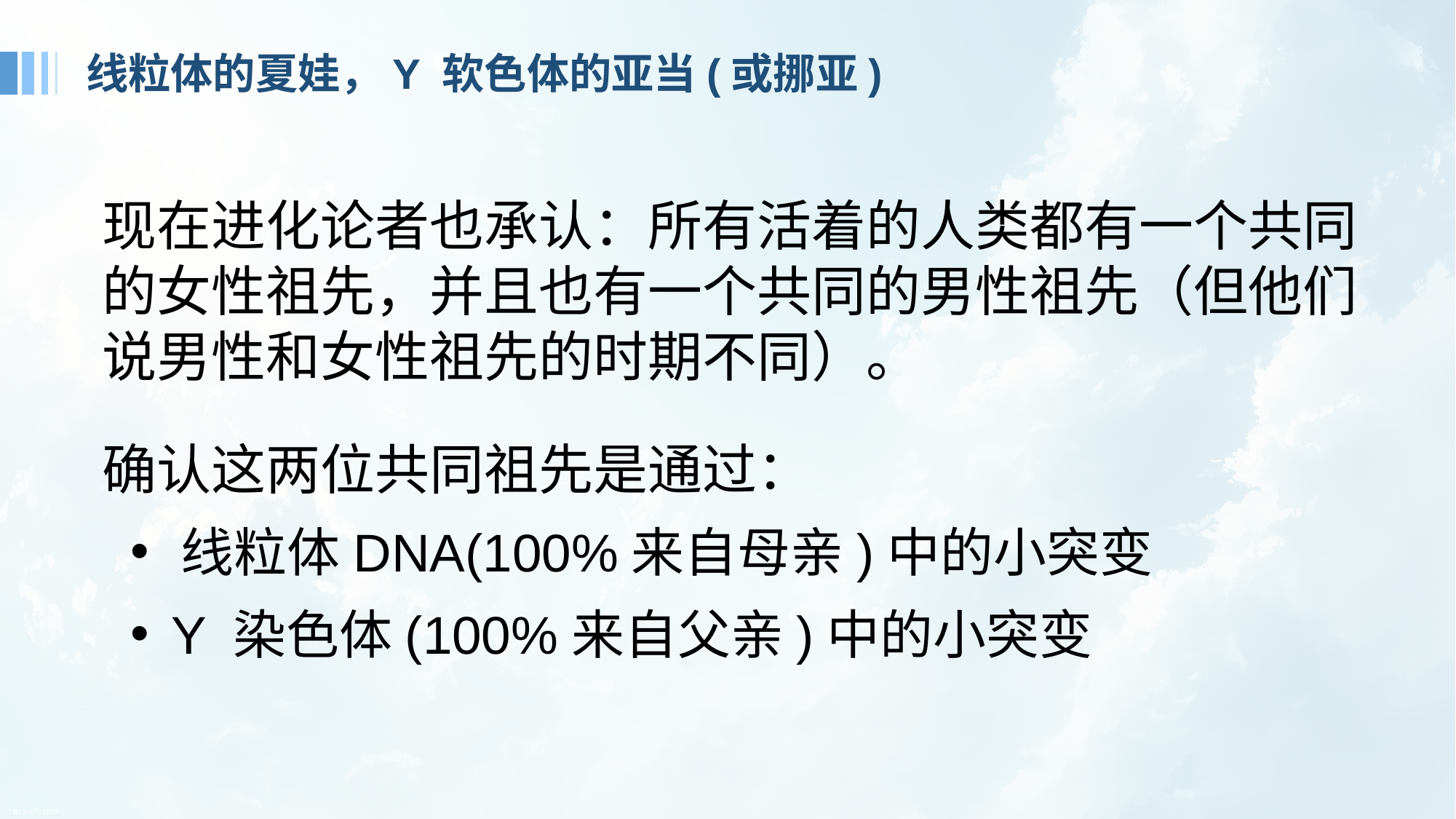

# 线粒体的夏娃，Y 软色体的亚当(或挪亚)
现在进化论者也承认：所有活着的人类都有一个共同的女性祖先，并且也有一个共同的男性祖先（但他们说男性和女性祖先的时期不同）。

确认这两位共同祖先是通过：
 线粒体DNA(100%来自母亲)中的小突变
 Y 染色体(100%来自父亲)中的小突变